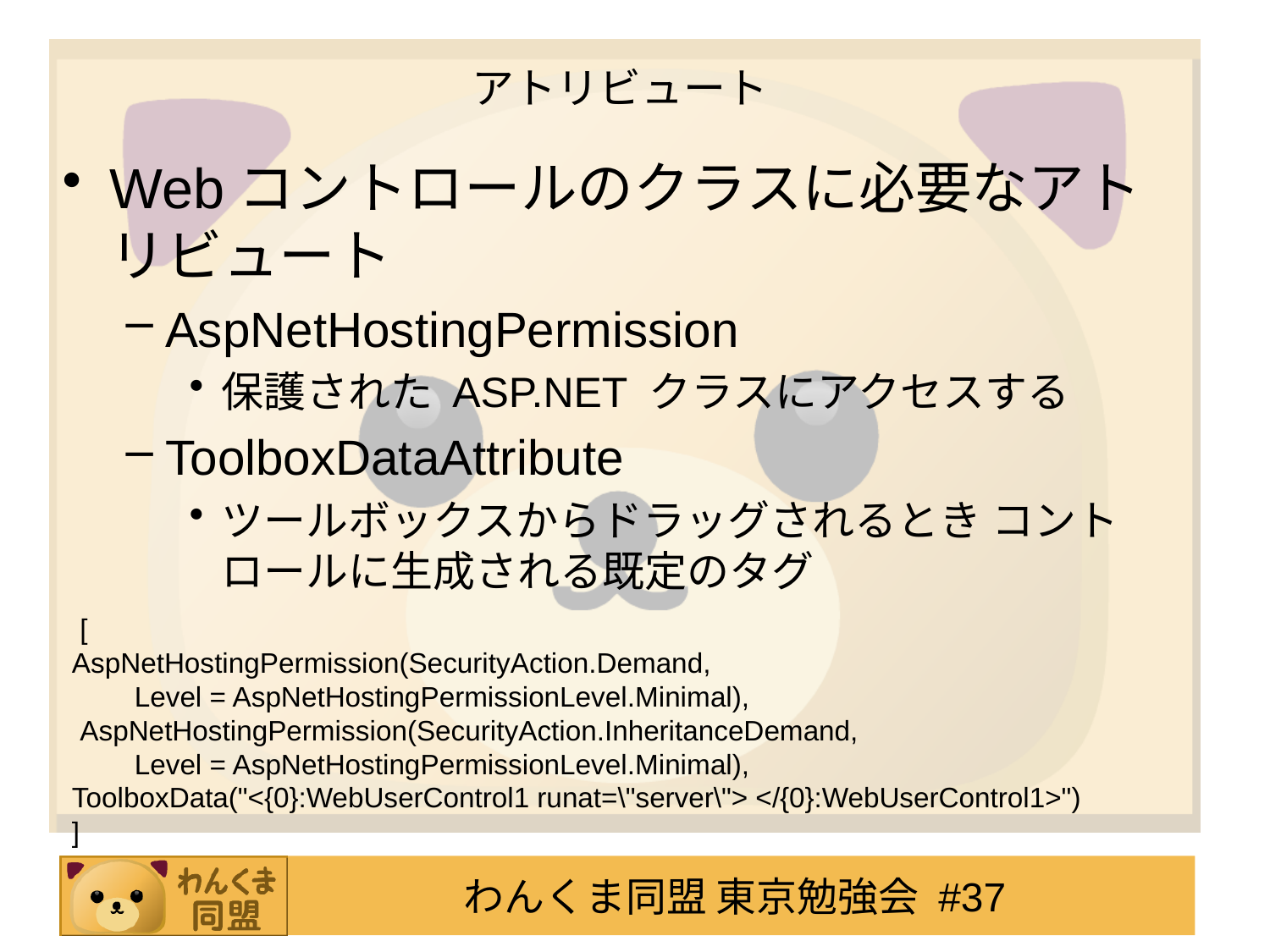

# アトリビュート
Webコントロールのクラスに必要なアトリビュート
AspNetHostingPermission
保護された ASP.NET クラスにアクセスする
ToolboxDataAttribute
ツールボックスからドラッグされるとき コントロールに生成される既定のタグ

 [
AspNetHostingPermission(SecurityAction.Demand,
        Level = AspNetHostingPermissionLevel.Minimal),
 AspNetHostingPermission(SecurityAction.InheritanceDemand,
        Level = AspNetHostingPermissionLevel.Minimal),
ToolboxData("<{0}:WebUserControl1 runat=\"server\"> </{0}:WebUserControl1>")
]